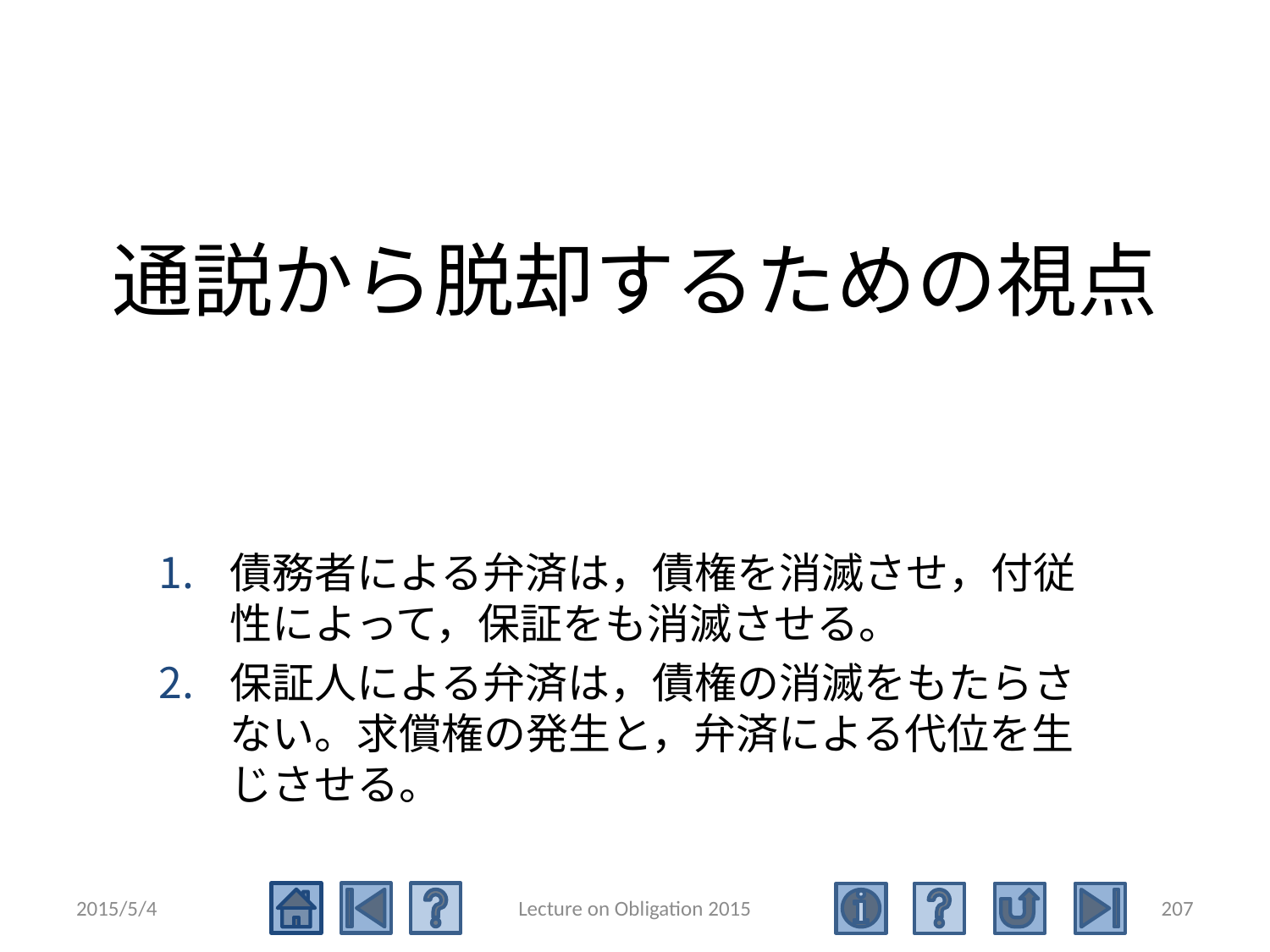

# 通説から脱却するための視点
債務者による弁済は，債権を消滅させ，付従性によって，保証をも消滅させる。
保証人による弁済は，債権の消滅をもたらさない。求償権の発生と，弁済による代位を生じさせる。
2015/5/4
Lecture on Obligation 2015
207